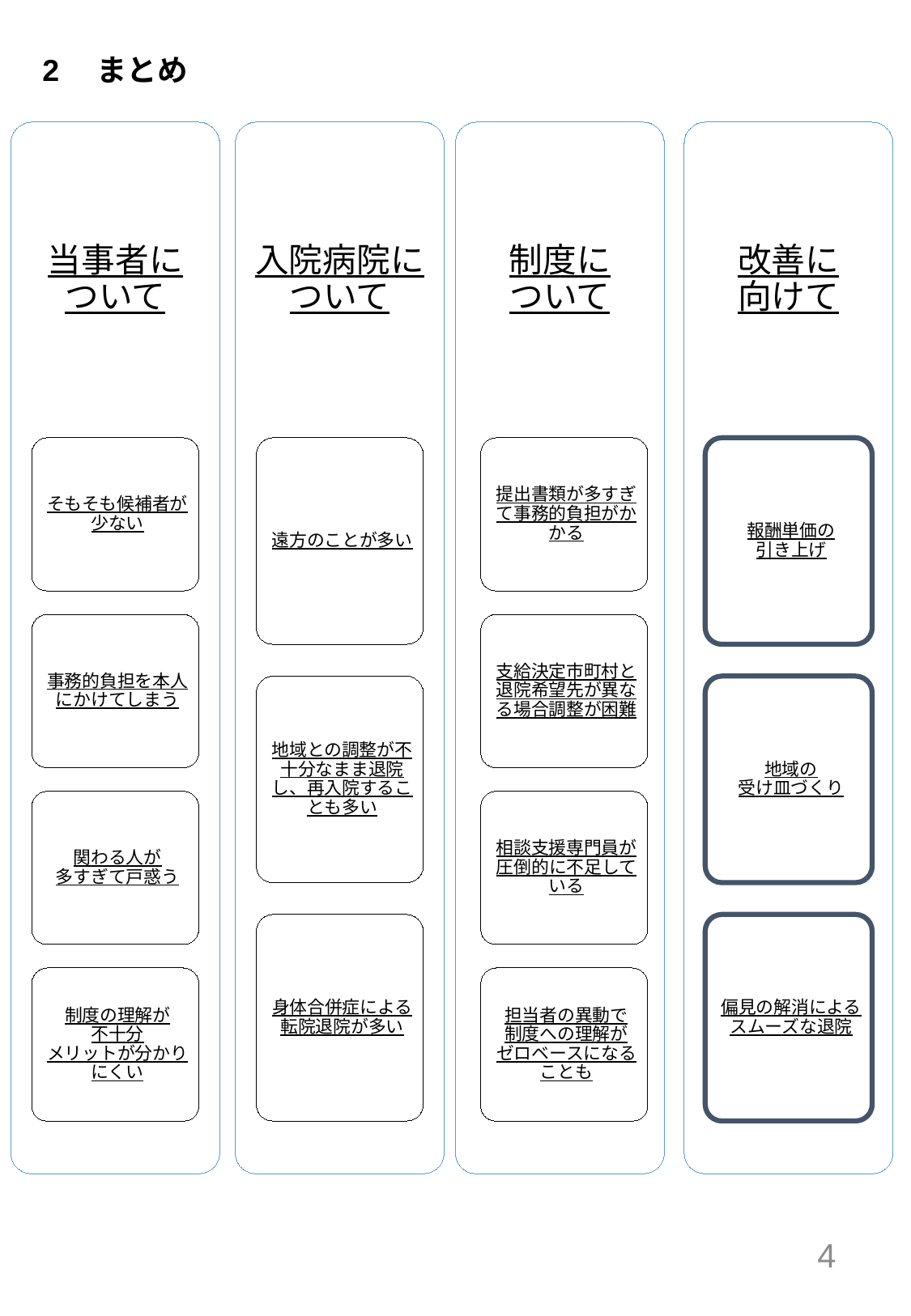

2　まとめ
当事者に
ついて
そもそも候補者が少ない
事務的負担を本人にかけてしまう
関わる人が
多すぎて戸惑う
制度の理解が
不十分
メリットが分かりにくい
入院病院に
ついて
遠方のことが多い
地域との調整が不十分なまま退院し、再入院することも多い
身体合併症による
転院退院が多い
制度に
ついて
提出書類が多すぎて事務的負担がかかる
支給決定市町村と退院希望先が異なる場合調整が困難
相談支援専門員が圧倒的に不足している
担当者の異動で
制度への理解が
ゼロベースになることも
改善に
向けて
報酬単価の
引き上げ
地域の
受け皿づくり
偏見の解消によるスムーズな退院
4